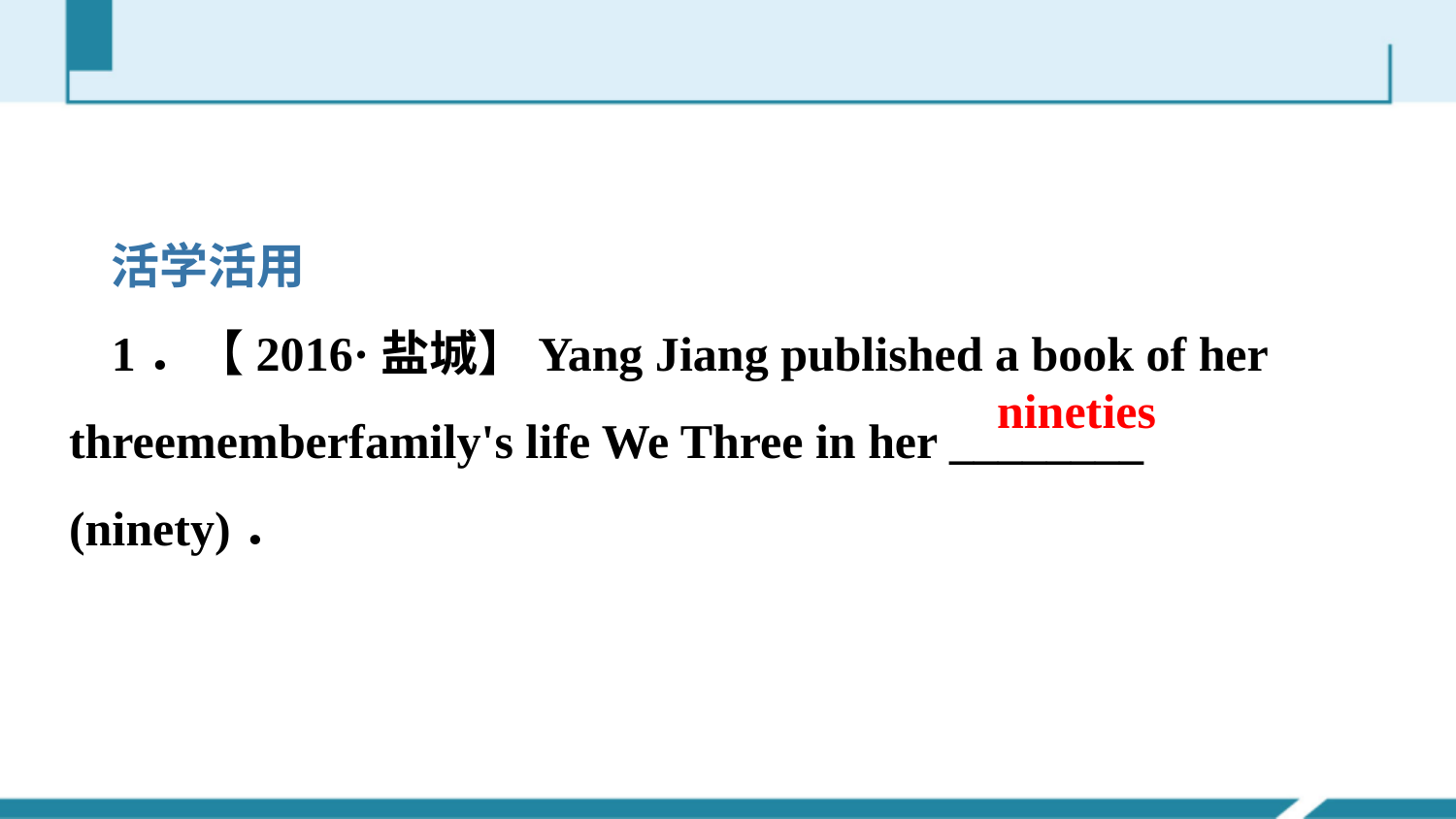

活学活用
1．【2016·盐城】Yang Jiang published a book of her three­member­family's life We Three in her ________ (ninety)．
nineties